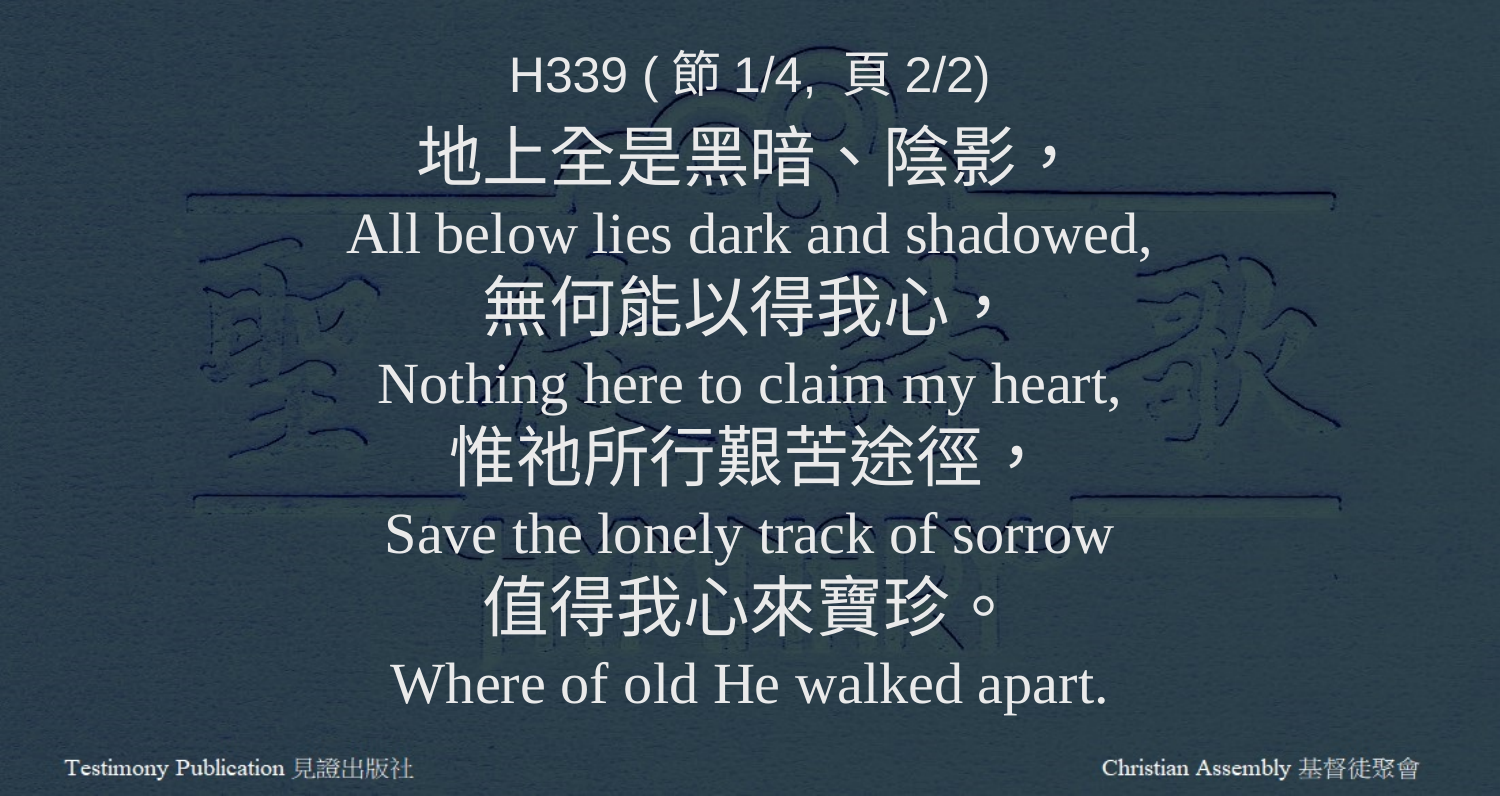

H339 (節1/4, 頁2/2)
地上全是黑暗、陰影，
All below lies dark and shadowed,
無何能以得我心，
Nothing here to claim my heart,
惟祂所行艱苦途徑，
Save the lonely track of sorrow
值得我心來寶珍。
Where of old He walked apart.